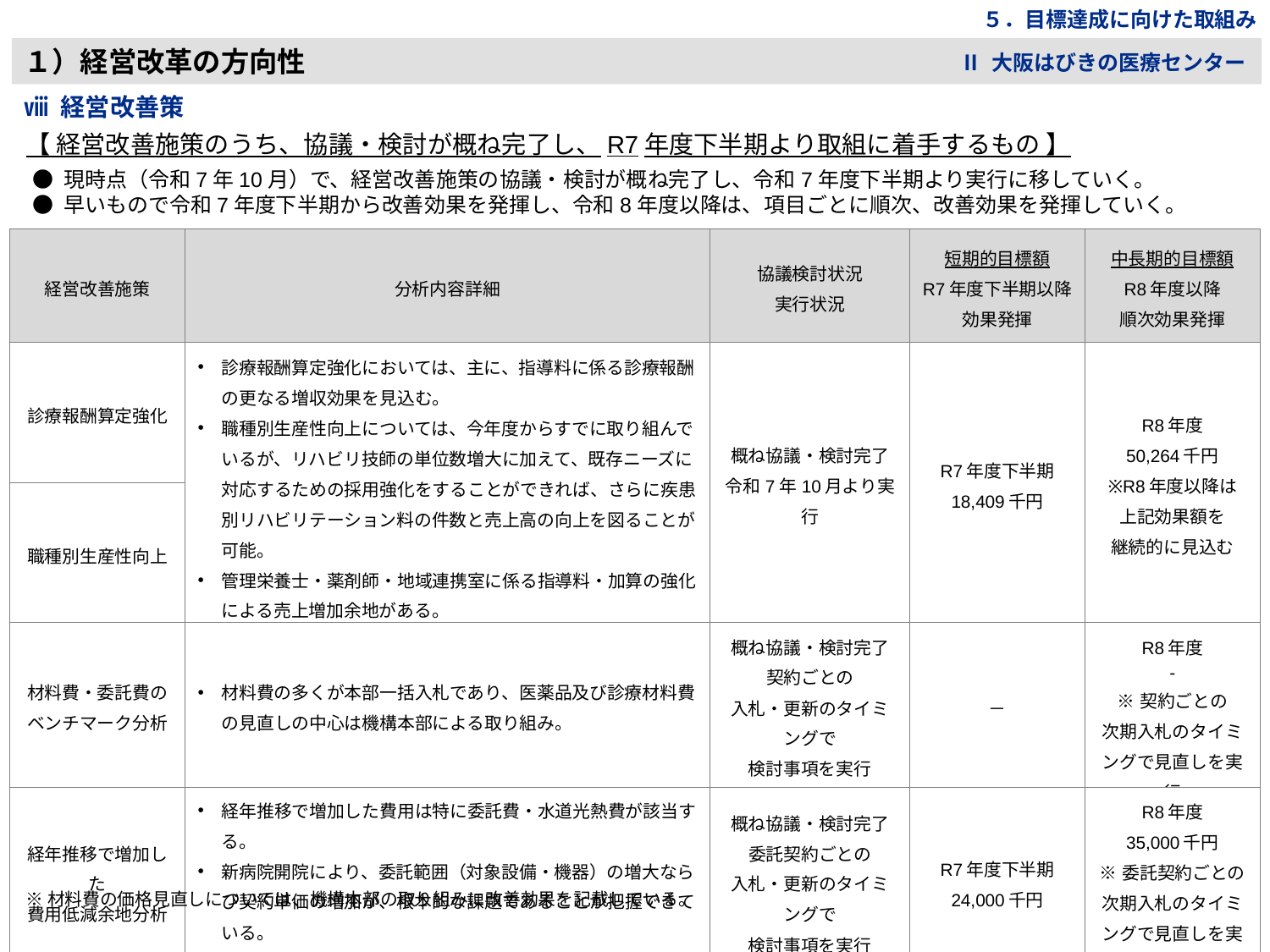

５．目標達成に向けた取組み
１）経営改革の方向性
Ⅱ 大阪はびきの医療センター
ⅷ 経営改善策
【 経営改善施策のうち、協議・検討が概ね完了し、R7年度下半期より取組に着手するもの 】
● 現時点（令和7年10月）で、経営改善施策の協議・検討が概ね完了し、令和7年度下半期より実行に移していく。
● 早いもので令和7年度下半期から改善効果を発揮し、令和8年度以降は、項目ごとに順次、改善効果を発揮していく。
| 経営改善施策 | 分析内容詳細 | 協議検討状況 実行状況 | 短期的目標額 R7年度下半期以降 効果発揮 | 中長期的目標額 R8年度以降 順次効果発揮 |
| --- | --- | --- | --- | --- |
| 診療報酬算定強化 | 診療報酬算定強化においては、主に、指導料に係る診療報酬の更なる増収効果を見込む。 職種別生産性向上については、今年度からすでに取り組んでいるが、リハビリ技師の単位数増大に加えて、既存ニーズに対応するための採用強化をすることができれば、さらに疾患別リハビリテーション料の件数と売上高の向上を図ることが可能。 管理栄養士・薬剤師・地域連携室に係る指導料・加算の強化による売上増加余地がある。 | 概ね協議・検討完了 令和7年10月より実行 | R7年度下半期 18,409千円 | R8年度 50,264千円 ※R8年度以降は 上記効果額を 継続的に見込む |
| 職種別生産性向上 |  |  |  |  |
| 材料費・委託費の ベンチマーク分析 | 材料費の多くが本部一括入札であり、医薬品及び診療材料費の見直しの中心は機構本部による取り組み。 | 概ね協議・検討完了 契約ごとの 入札・更新のタイミングで 検討事項を実行 | － | R8年度 - ※契約ごとの 次期入札のタイミングで見直しを実行 |
| 経年推移で増加した 費用低減余地分析 | 経年推移で増加した費用は特に委託費・水道光熱費が該当する。 新病院開院により、委託範囲（対象設備・機器）の増大ならび契約単価の増加が、根本的な課題であることが把握できている。 水道光熱費（電気・ガス）については、新電力の検討並びに空調設備の運用方法見直しにより費用削減を目指す。 | 概ね協議・検討完了 委託契約ごとの 入札・更新のタイミングで 検討事項を実行 | R7年度下半期 24,000千円 | R8年度 35,000千円 ※委託契約ごとの 次期入札のタイミングで見直しを実行 |
※材料費の価格見直しについては、機構本部の取り組みに改善効果を記載している。
29